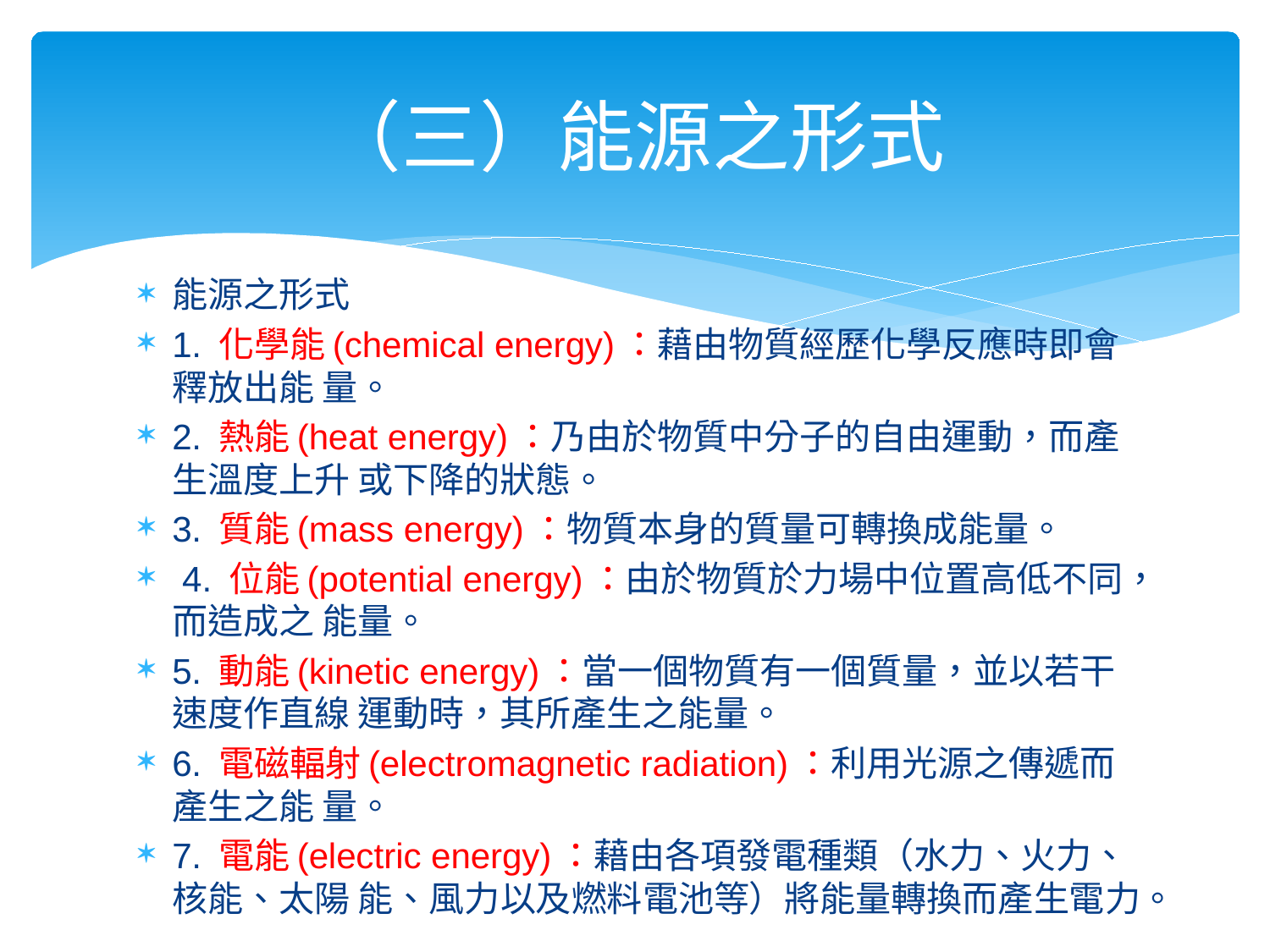

# （三）能源之形式
能源之形式
1. 化學能(chemical energy)：藉由物質經歷化學反應時即會釋放出能 量。
2. 熱能(heat energy)：乃由於物質中分子的自由運動，而產生溫度上升 或下降的狀態。
3. 質能(mass energy)：物質本身的質量可轉換成能量。
 4. 位能(potential energy)：由於物質於力場中位置高低不同，而造成之 能量。
5. 動能(kinetic energy)：當一個物質有一個質量，並以若干速度作直線 運動時，其所產生之能量。
6. 電磁輻射(electromagnetic radiation)：利用光源之傳遞而產生之能 量。
7. 電能(electric energy)：藉由各項發電種類（水力、火力、核能、太陽 能、風力以及燃料電池等）將能量轉換而產生電力。